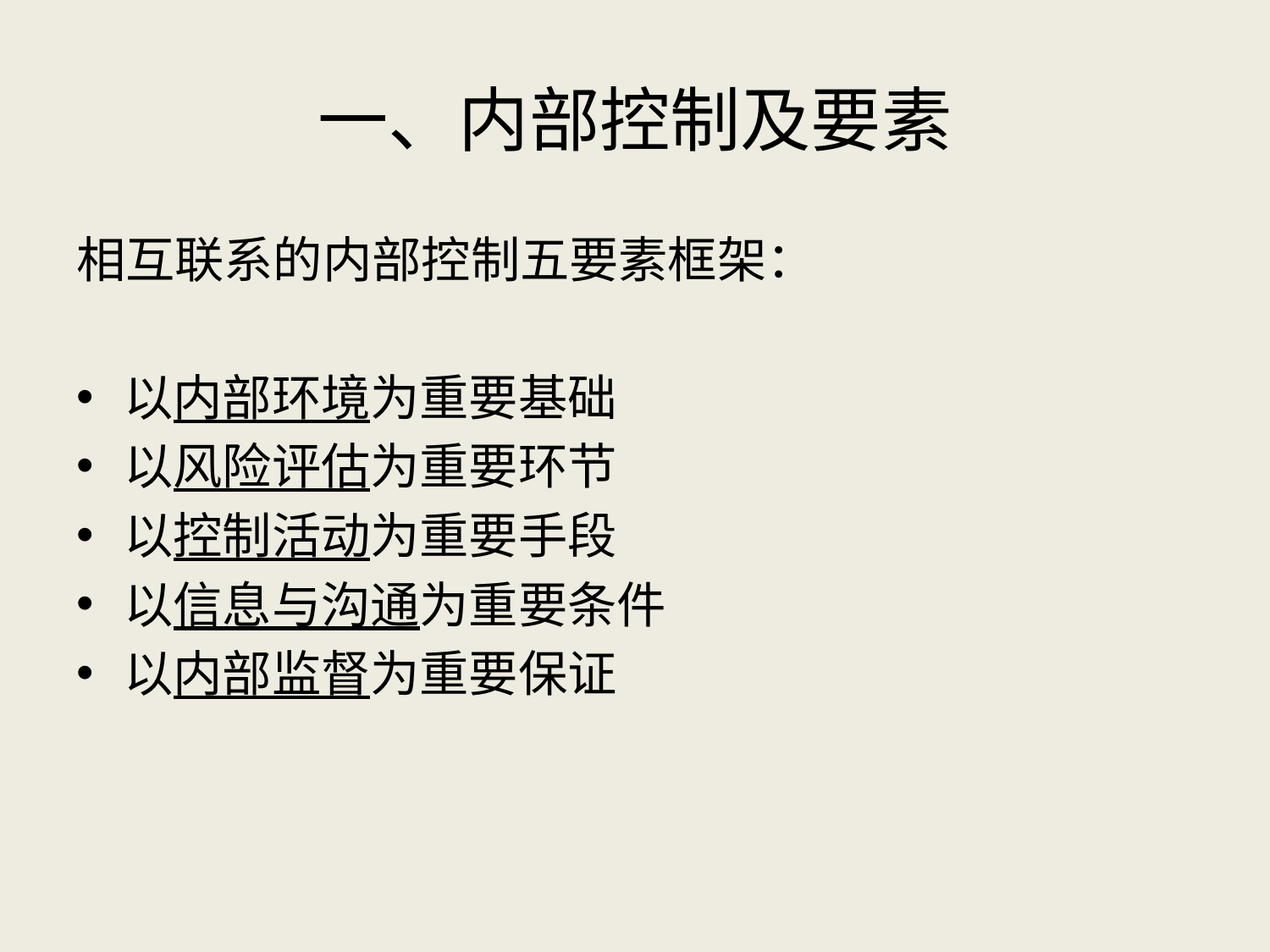

# 一、内部控制及要素
相互联系的内部控制五要素框架：

以内部环境为重要基础
以风险评估为重要环节
以控制活动为重要手段
以信息与沟通为重要条件
以内部监督为重要保证